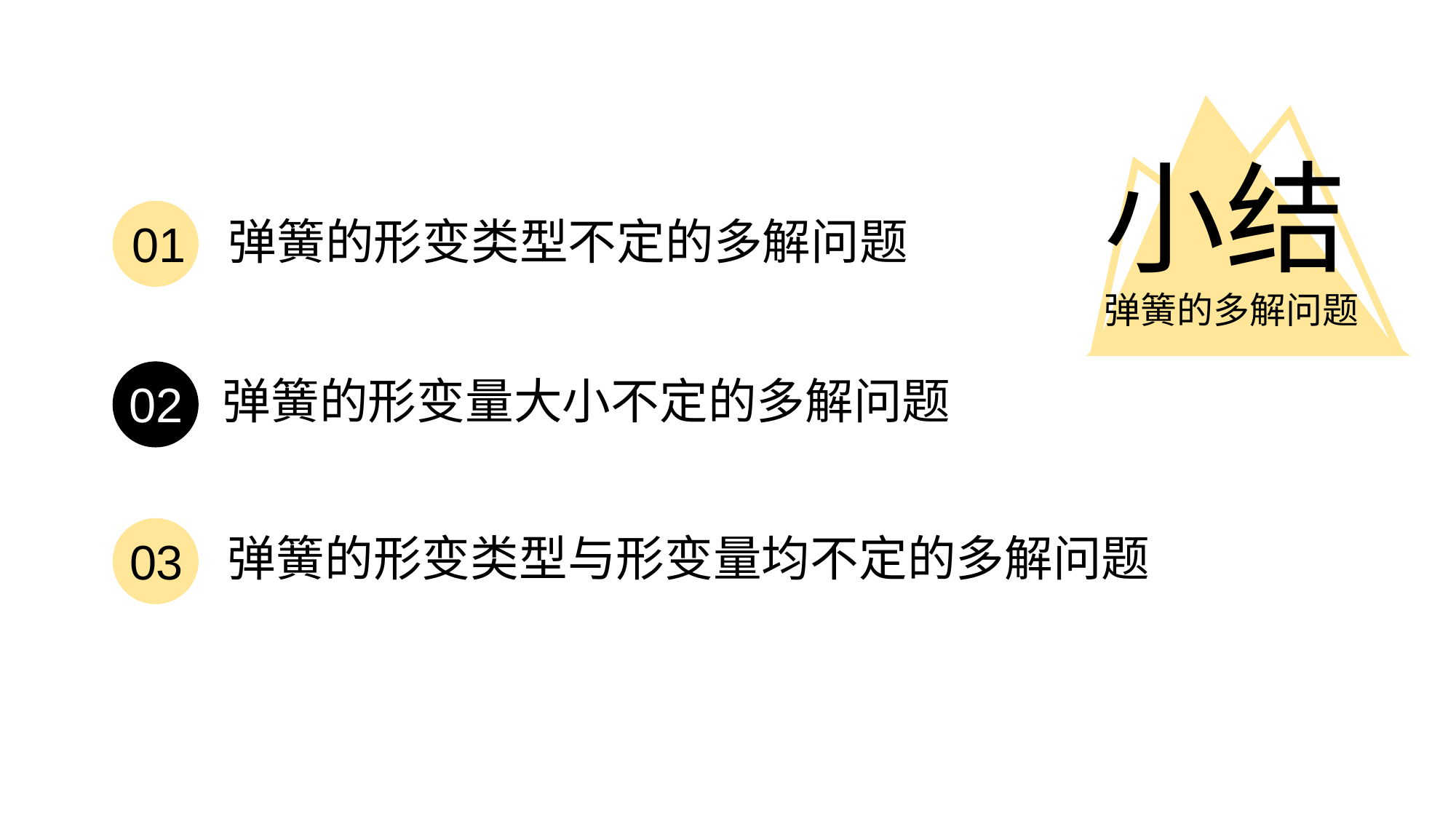

小结
弹簧的多解问题

01
弹簧的形变类型不定的多解问题

02
弹簧的形变量大小不定的多解问题

03
弹簧的形变类型与形变量均不定的多解问题